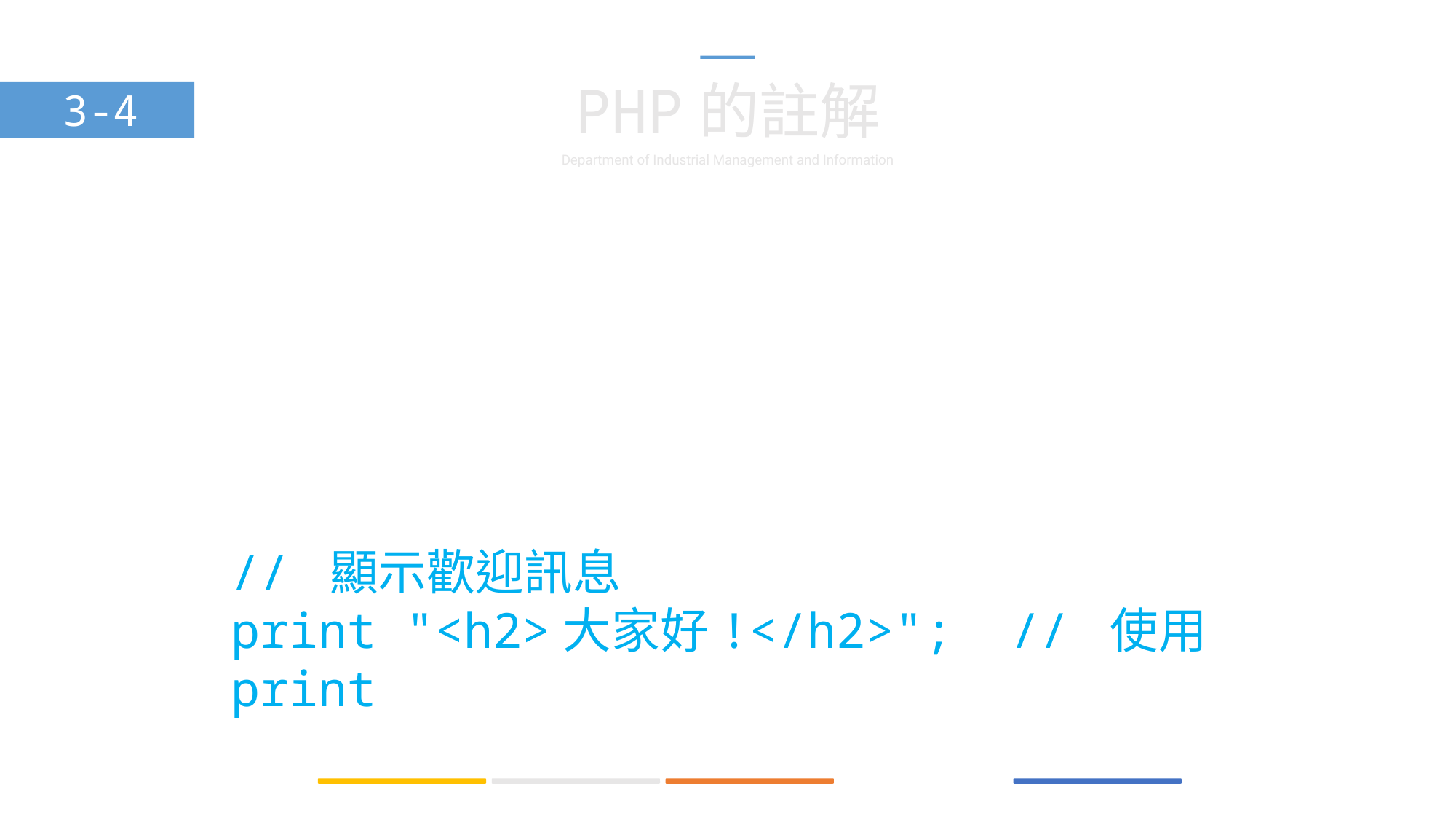

PHP的註解
3-4
在PHP程式使用「//」符號開始的列，或程式列位在「//」符號之後的文字內容都是註解文字，如下所示：
// 顯示歡迎訊息
print "<h2>大家好!</h2>";  // 使用print